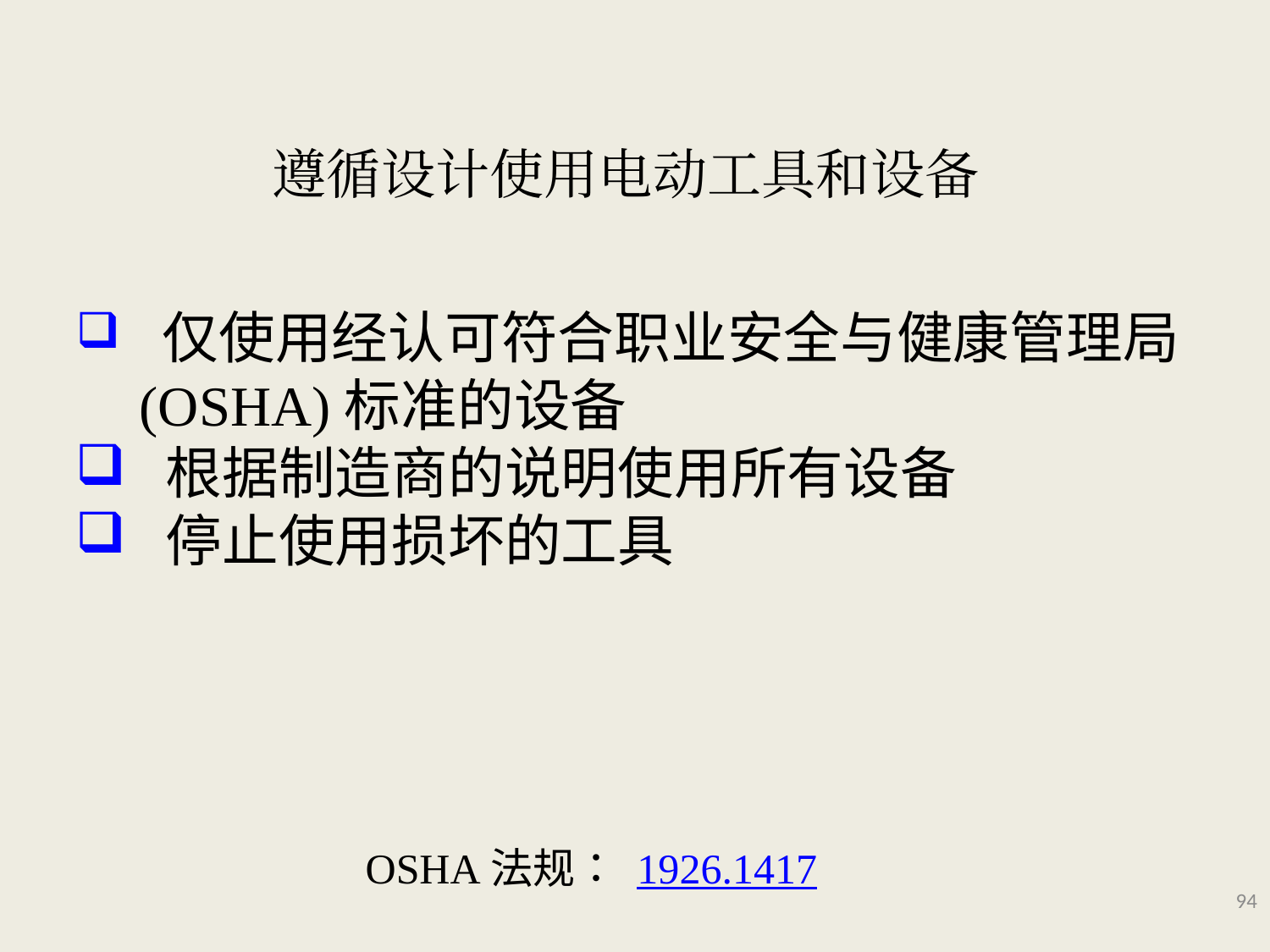

# 遵循设计使用电动工具和设备
 仅使用经认可符合职业安全与健康管理局 (OSHA)标准的设备
 根据制造商的说明使用所有设备
 停止使用损坏的工具
OSHA法规： 1926.1417
94